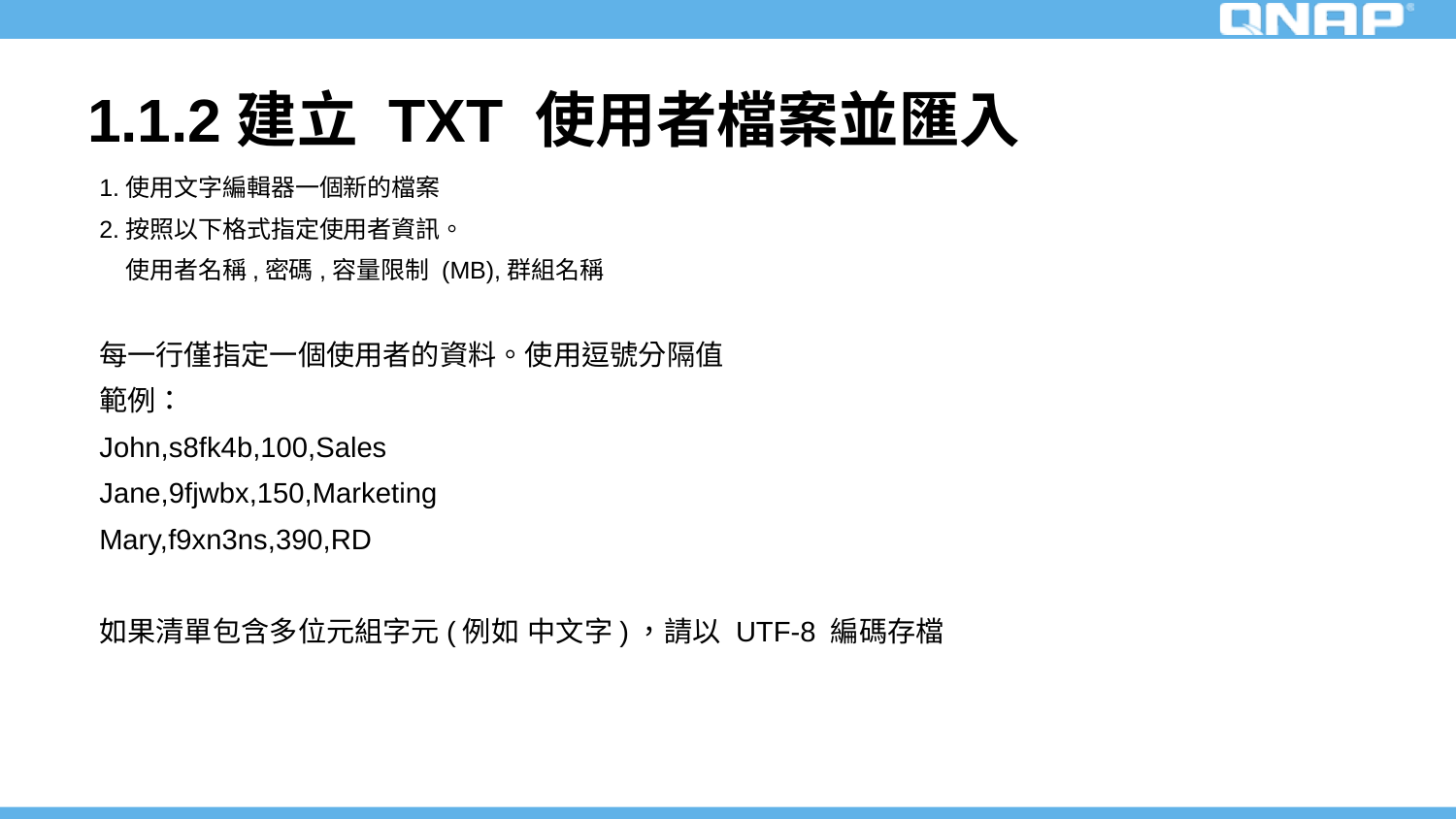

# 1.1.2建立 TXT 使用者檔案並匯入
1.使用文字編輯器一個新的檔案
2.按照以下格式指定使用者資訊。
   使用者名稱,密碼,容量限制 (MB),群組名稱

每一行僅指定一個使用者的資料。使用逗號分隔值
範例：
John,s8fk4b,100,Sales
Jane,9fjwbx,150,Marketing
Mary,f9xn3ns,390,RD

如果清單包含多位元組字元(例如 中文字)，請以 UTF-8 編碼存檔